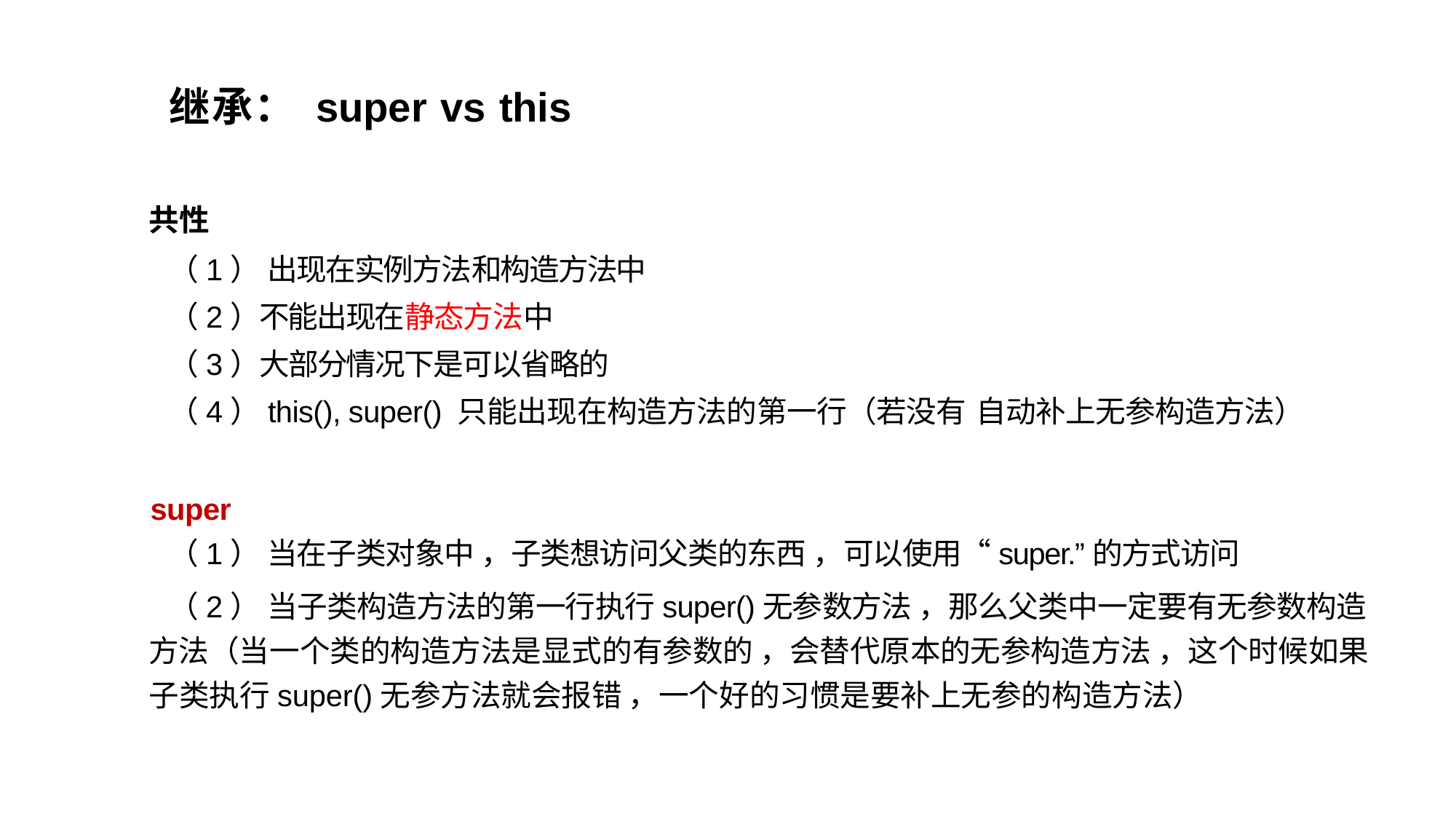

继承： super vs this

共性
（1） 出现在实例方法和构造方法中
（2）不能出现在静态方法中
（3）大部分情况下是可以省略的
（4）this(), super() 只能出现在构造方法的第一行（若没有 自动补上无参构造方法）

super
（1） 当在子类对象中 ，子类想访问父类的东西 ，可以使用“super.”的方式访问
（2） 当子类构造方法的第一行执行super()无参数方法 ，那么父类中一定要有无参数构造方法（当一个类的构造方法是显式的有参数的 ，会替代原本的无参构造方法 ，这个时候如果子类执行super()无参方法就会报错 ，一个好的习惯是要补上无参的构造方法）